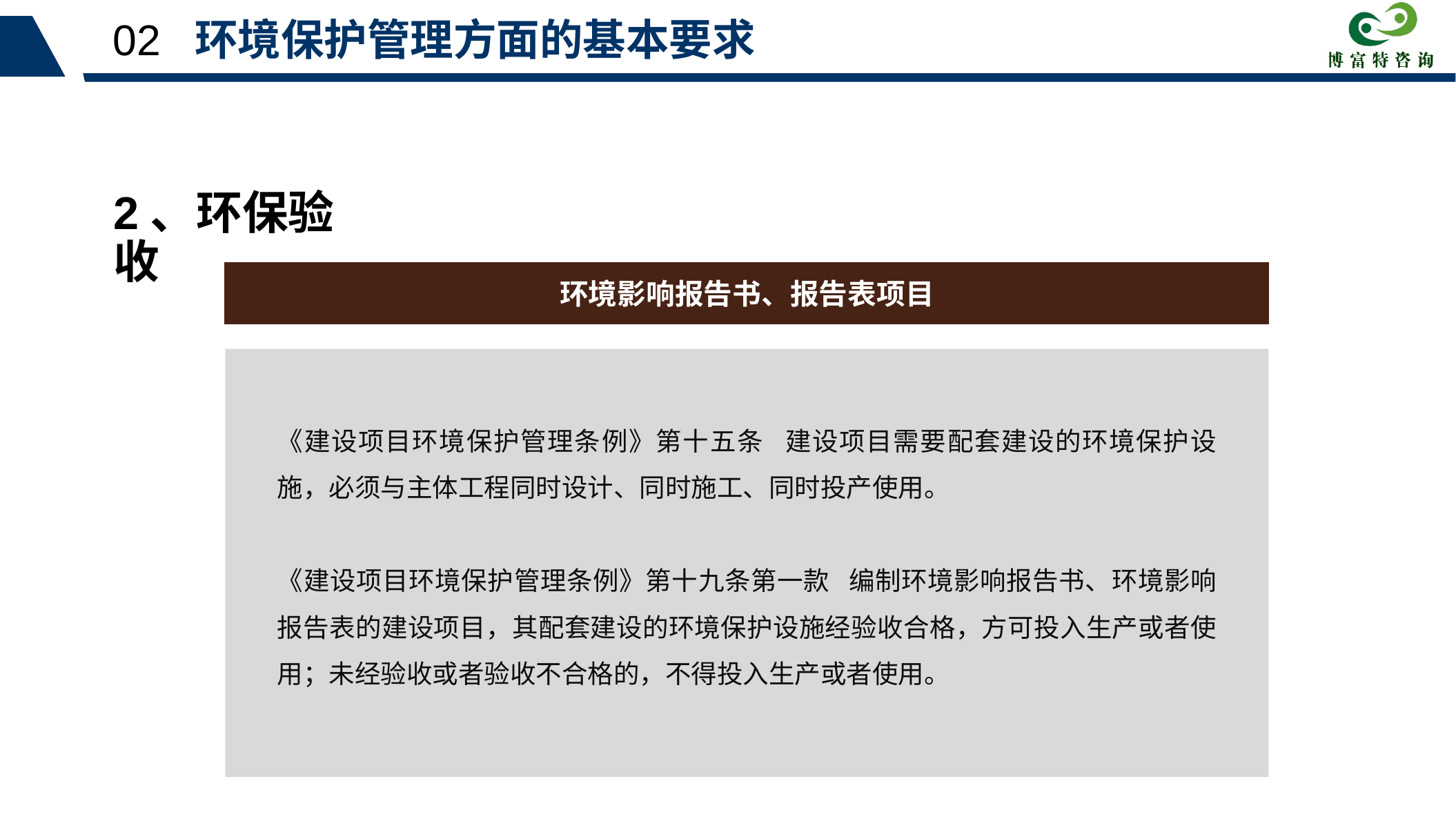

02  环境保护管理方面的基本要求

2、环保验收

环境影响报告书、报告表项目

《建设项目环境保护管理条例》第十五条   建设项目需要配套建设的环境保护设施，必须与主体工程同时设计、同时施工、同时投产使用。

《建设项目环境保护管理条例》第十九条第一款   编制环境影响报告书、环境影响报告表的建设项目，其配套建设的环境保护设施经验收合格，方可投入生产或者使用；未经验收或者验收不合格的，不得投入生产或者使用。